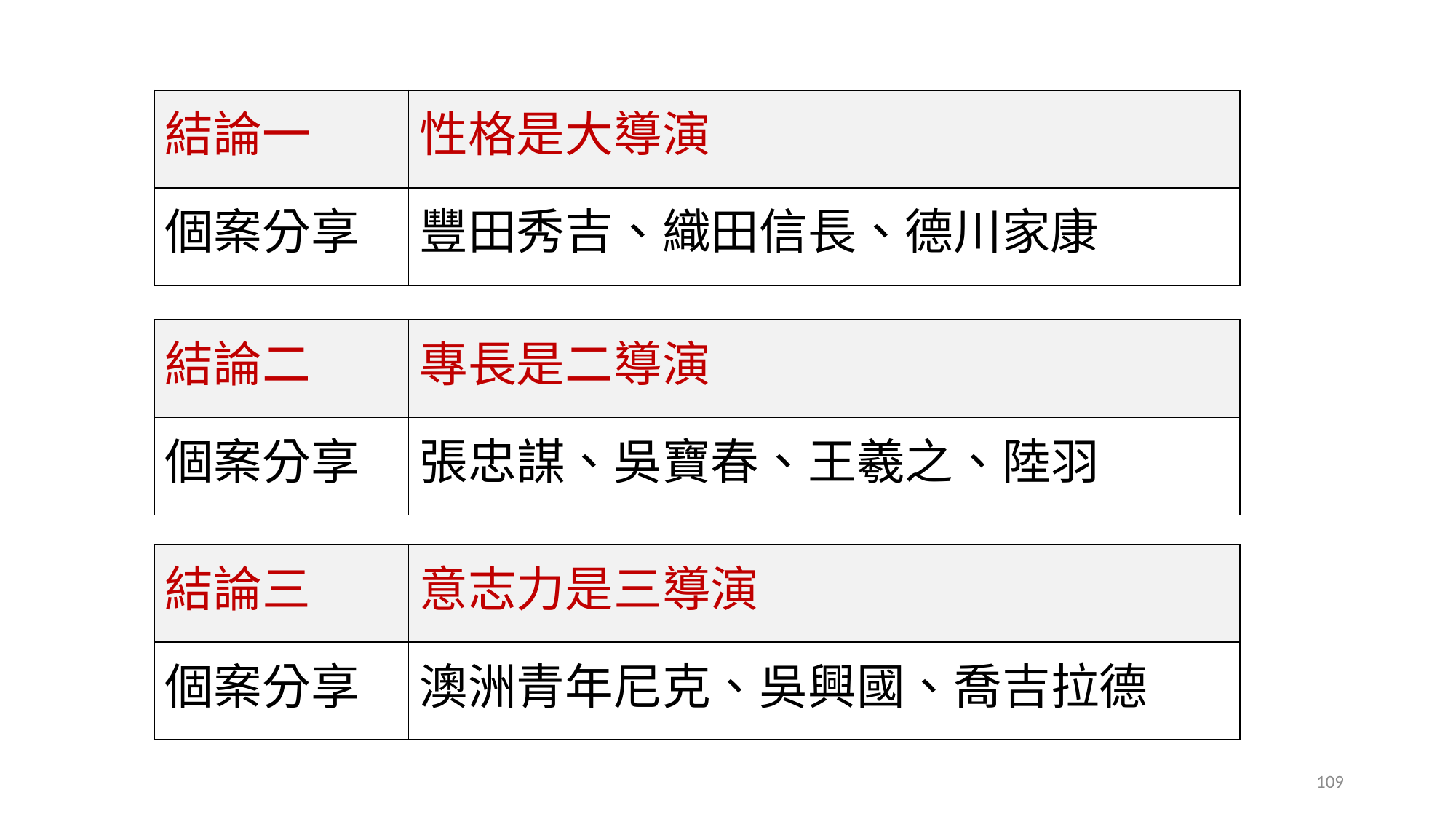

#
| 結論一 | 性格是大導演 |
| --- | --- |
| 個案分享 | 豐田秀吉、織田信長、德川家康 |

| 結論二 | 專長是二導演 |
| --- | --- |
| 個案分享 | 張忠謀、吳寶春、王羲之、陸羽 |
| 結論三 | 意志力是三導演 |
| --- | --- |
| 個案分享 | 澳洲青年尼克、吳興國、喬吉拉德 |
109